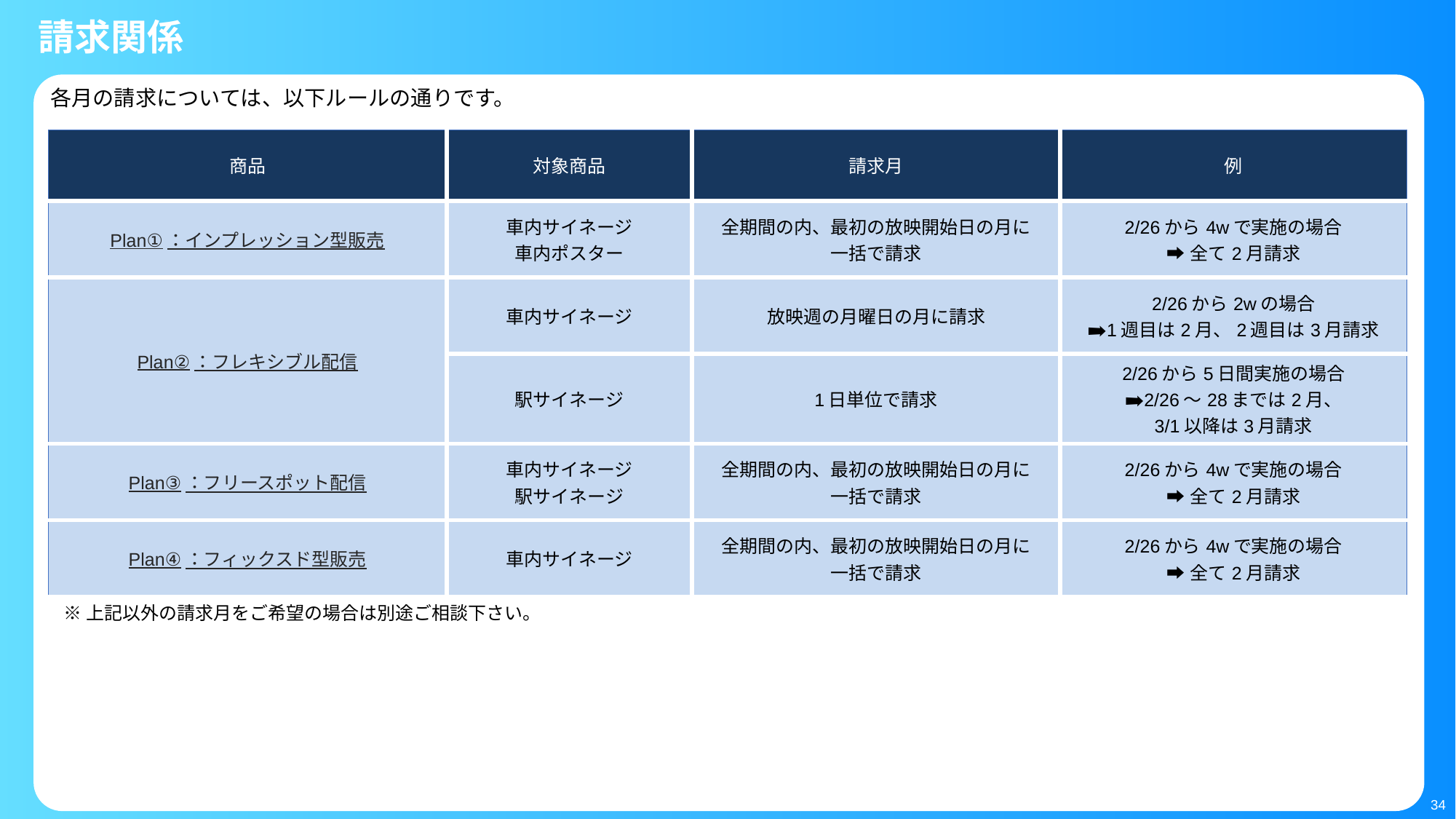

請求関係
各月の請求については、以下ルールの通りです。
| 商品 | 対象商品 | 請求月 | 例 |
| --- | --- | --- | --- |
| Plan①：インプレッション型販売 | 車内サイネージ 車内ポスター | 全期間の内、最初の放映開始日の月に 一括で請求 | 2/26から4wで実施の場合 ➡全て2月請求 |
| Plan②：フレキシブル配信 | 車内サイネージ | 放映週の月曜日の月に請求 | 2/26から2wの場合 ➡1週目は2月、2週目は3月請求 |
|  | 駅サイネージ | 1日単位で請求 | 2/26から5日間実施の場合 ➡2/26～28までは2月、 3/1以降は3月請求 |
| Plan③：フリースポット配信 | 車内サイネージ 駅サイネージ | 全期間の内、最初の放映開始日の月に 一括で請求 | 2/26から4wで実施の場合 ➡全て2月請求 |
| Plan④：フィックスド型販売 | 車内サイネージ | 全期間の内、最初の放映開始日の月に 一括で請求 | 2/26から4wで実施の場合 ➡全て2月請求 |
※上記以外の請求月をご希望の場合は別途ご相談下さい。